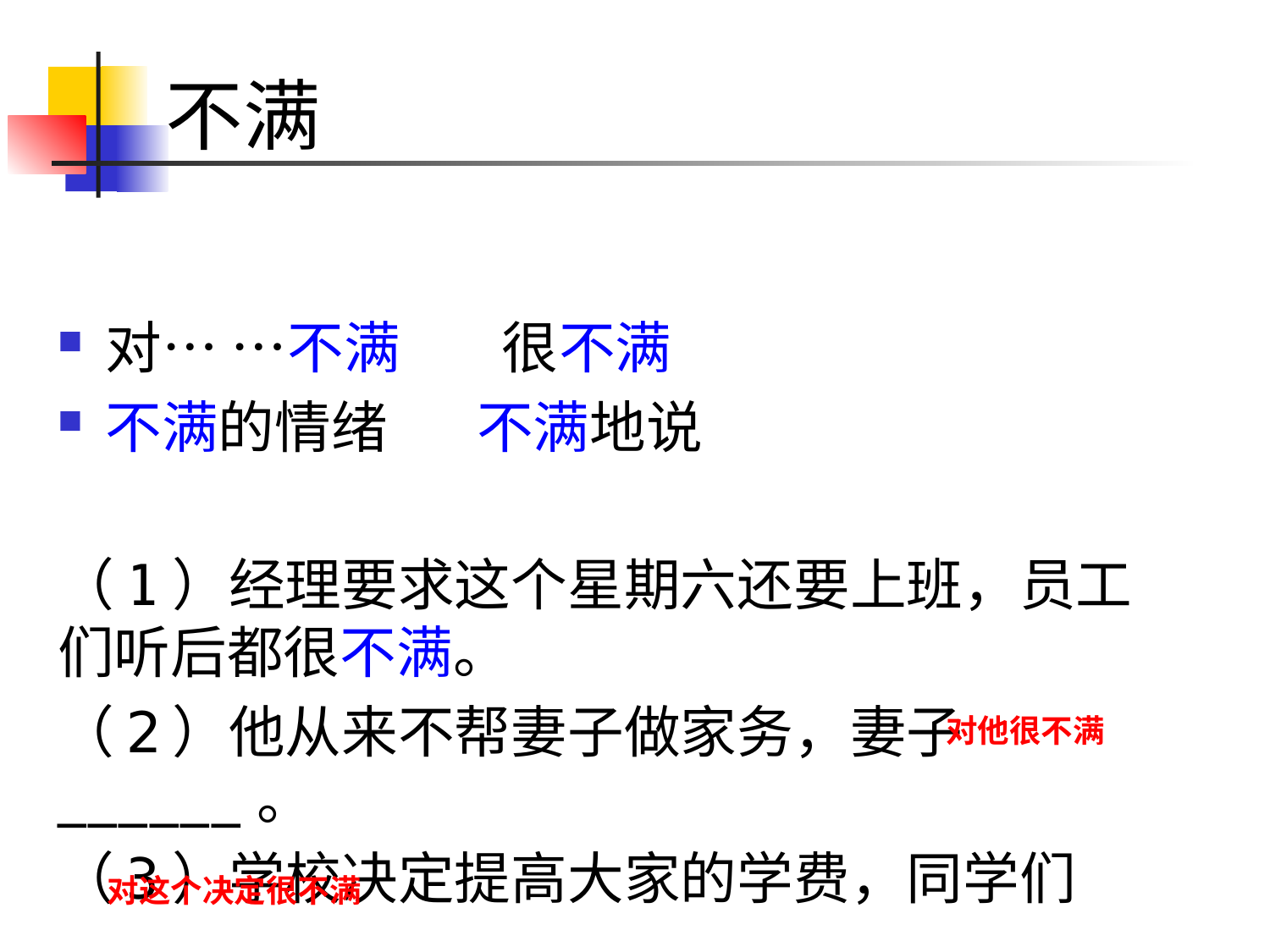

# 不满
对… …不满        很不满
不满的情绪       不满地说

（1）经理要求这个星期六还要上班，员工们听后都很不满。
（2）他从来不帮妻子做家务，妻子______。
（3）学校决定提高大家的学费，同学们______________。

对他很不满
对这个决定很不满